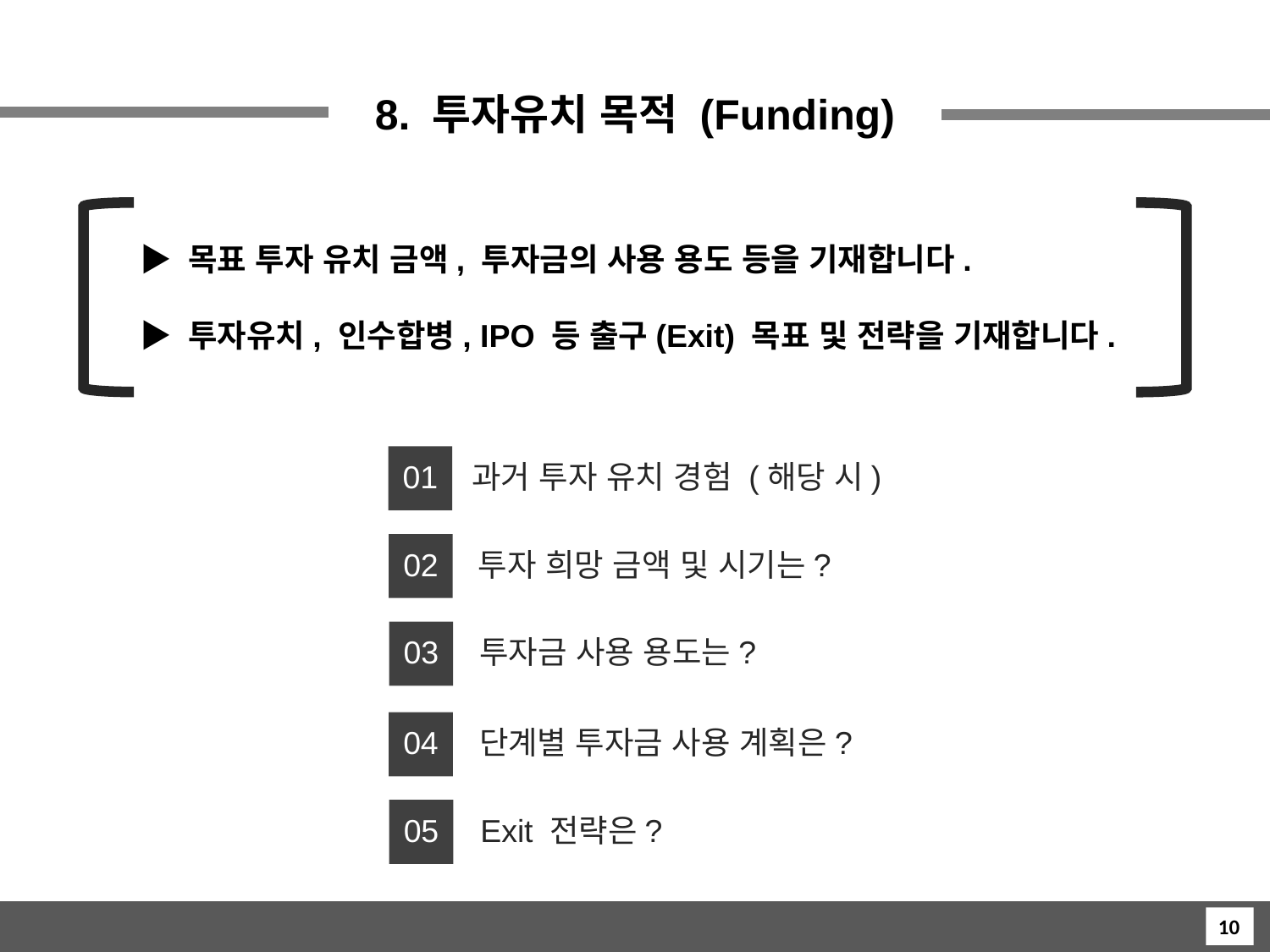

8. 투자유치 목적 (Funding)

▶ 목표 투자 유치 금액, 투자금의 사용 용도 등을 기재합니다.

▶ 투자유치, 인수합병, IPO 등 출구(Exit) 목표 및 전략을 기재합니다.

01
과거 투자 유치 경험 (해당 시)

02
투자 희망 금액 및 시기는?

03
투자금 사용 용도는?

04
단계별 투자금 사용 계획은?

05
Exit 전략은?

10